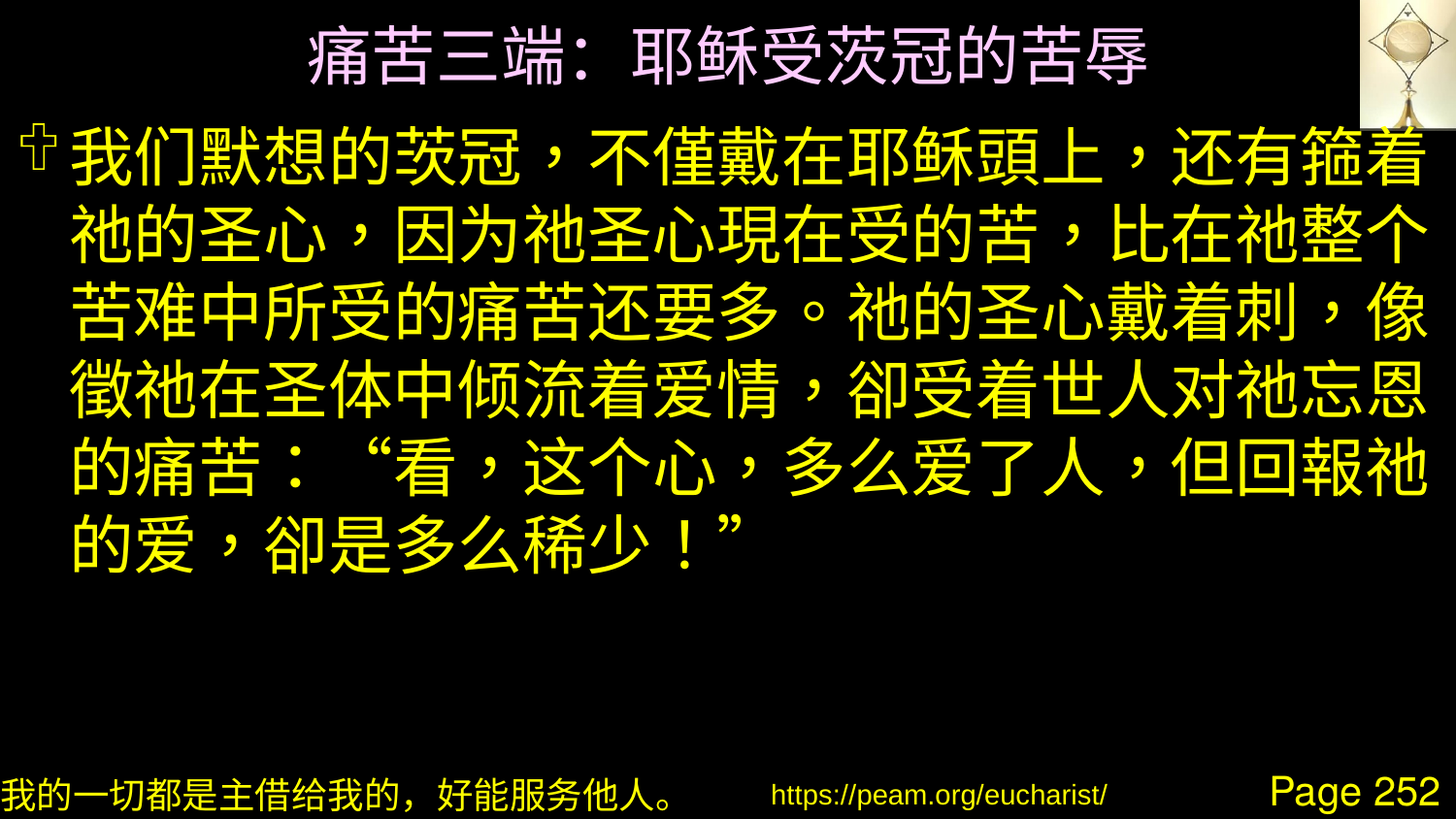

# 痛苦三端：耶稣受茨冠的苦辱
我们默想的茨冠，不僅戴在耶稣頭上，还有箍着祂的圣心，因为祂圣心現在受的苦，比在祂整个苦难中所受的痛苦还要多。祂的圣心戴着刺，像徵祂在圣体中倾流着爱情，卻受着世人对祂忘恩的痛苦：“看，这个心，多么爱了人，但回報祂的爱，卻是多么稀少！”